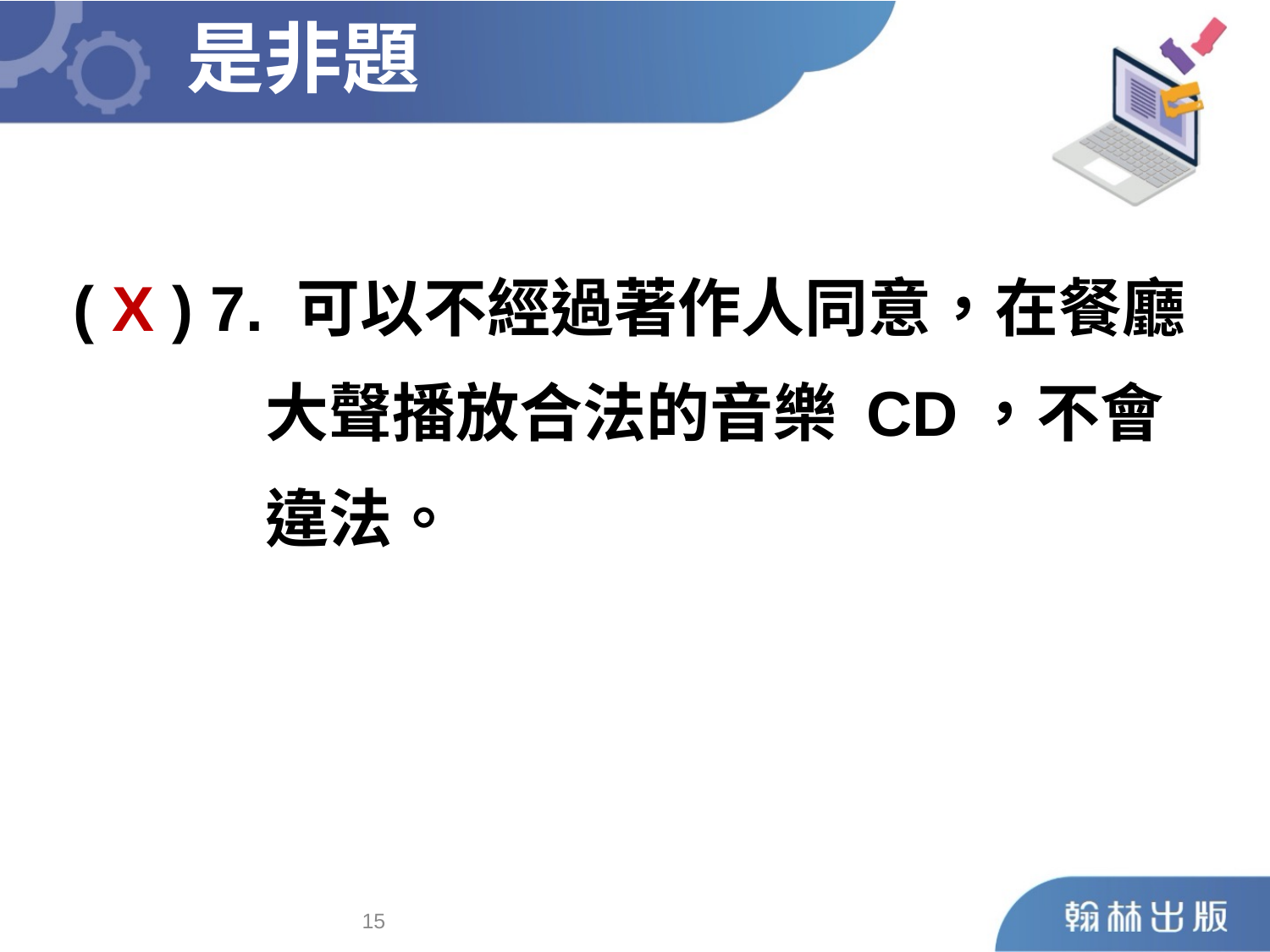

是非題
	( X ) 7. 可以不經過著作人同意，在餐廳
              大聲播放合法的音樂 CD，不會
              違法。

15